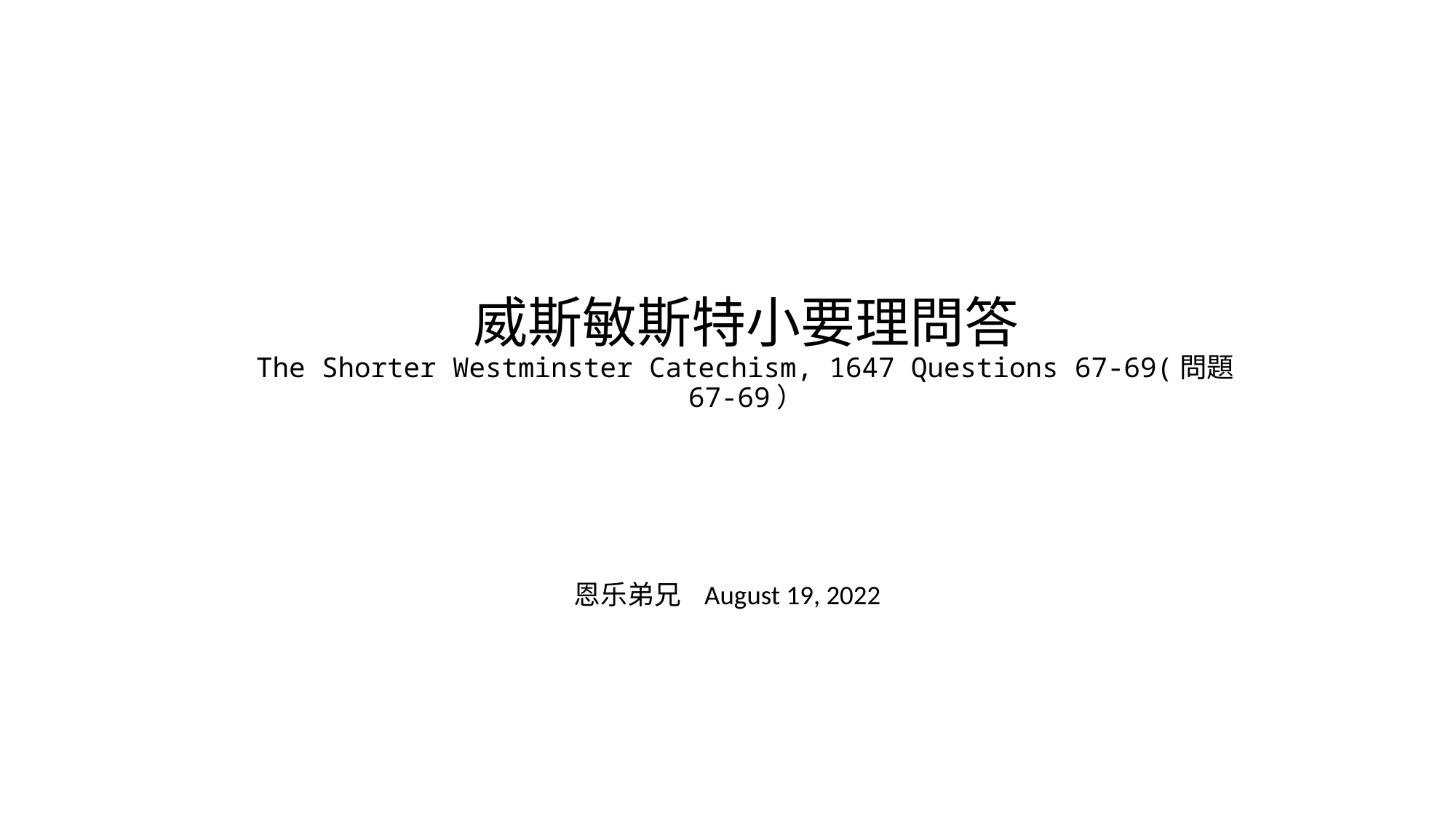

# 威斯敏斯特小要理問答 The Shorter Westminster Catechism, 1647 Questions 67-69(問題67-69）

恩乐弟兄   August 19, 2022